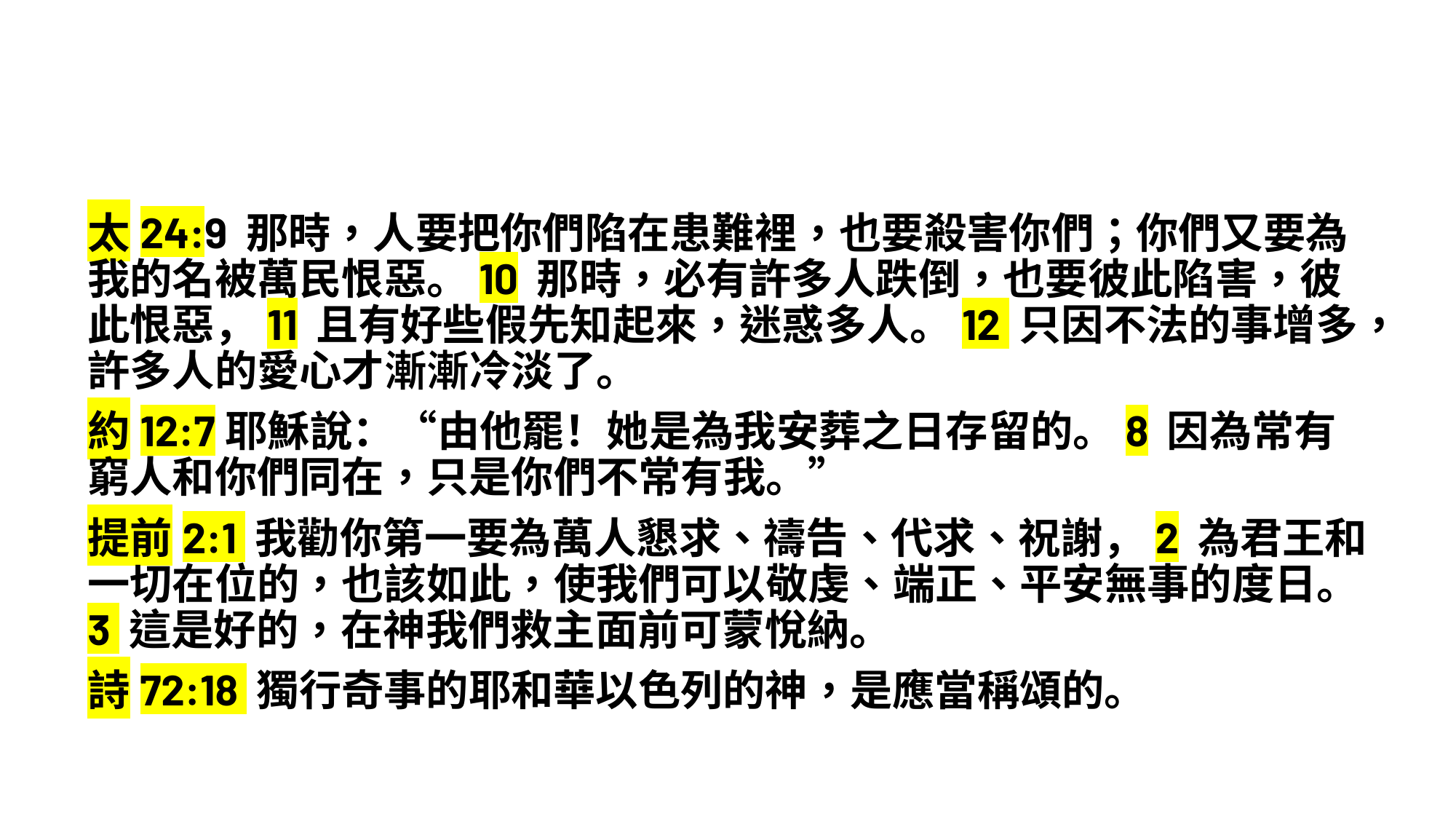

太24:9 那時，人要把你們陷在患難裡，也要殺害你們；你們又要為我的名被萬民恨惡。10 那時，必有許多人跌倒，也要彼此陷害，彼此恨惡，11 且有好些假先知起來，迷惑多人。12 只因不法的事增多，許多人的愛心才漸漸冷淡了。
約12:7耶穌說：“由他罷！她是為我安葬之日存留的。8 因為常有窮人和你們同在，只是你們不常有我。”
提前2:1 我勸你第一要為萬人懇求、禱告、代求、祝謝，2 為君王和一切在位的，也該如此，使我們可以敬虔、端正、平安無事的度日。3 這是好的，在神我們救主面前可蒙悅納。
詩72:18 獨行奇事的耶和華以色列的神，是應當稱頌的。